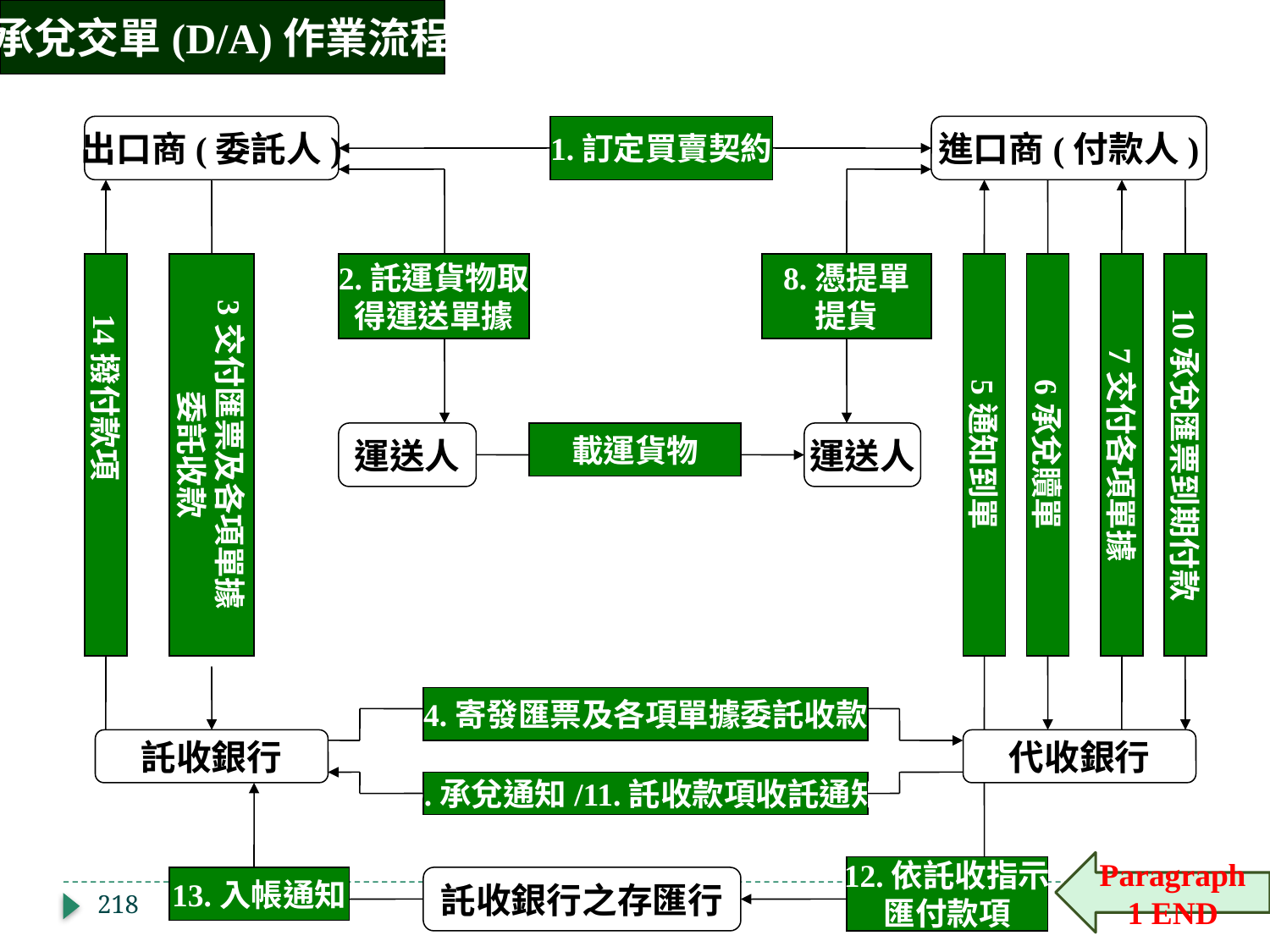

承兌交單(D/A)作業流程
出口商(委託人)
1.訂定買賣契約
進口商(付款人)

14撥付款項
3交付匯票及各項單據
委託收款
2.託運貨物取
得運送單據
8.憑提單
提貨
5通知到單
6承兌贖單
7交付各項單據
10承兌匯票到期付款

運送人
載運貨物
運送人

4.寄發匯票及各項單據委託收款

託收銀行
代收銀行

9.承兌通知/11.託收款項收託通知

Paragraph 1 END
12.依託收指示
匯付款項
13.入帳通知
託收銀行之存匯行
218